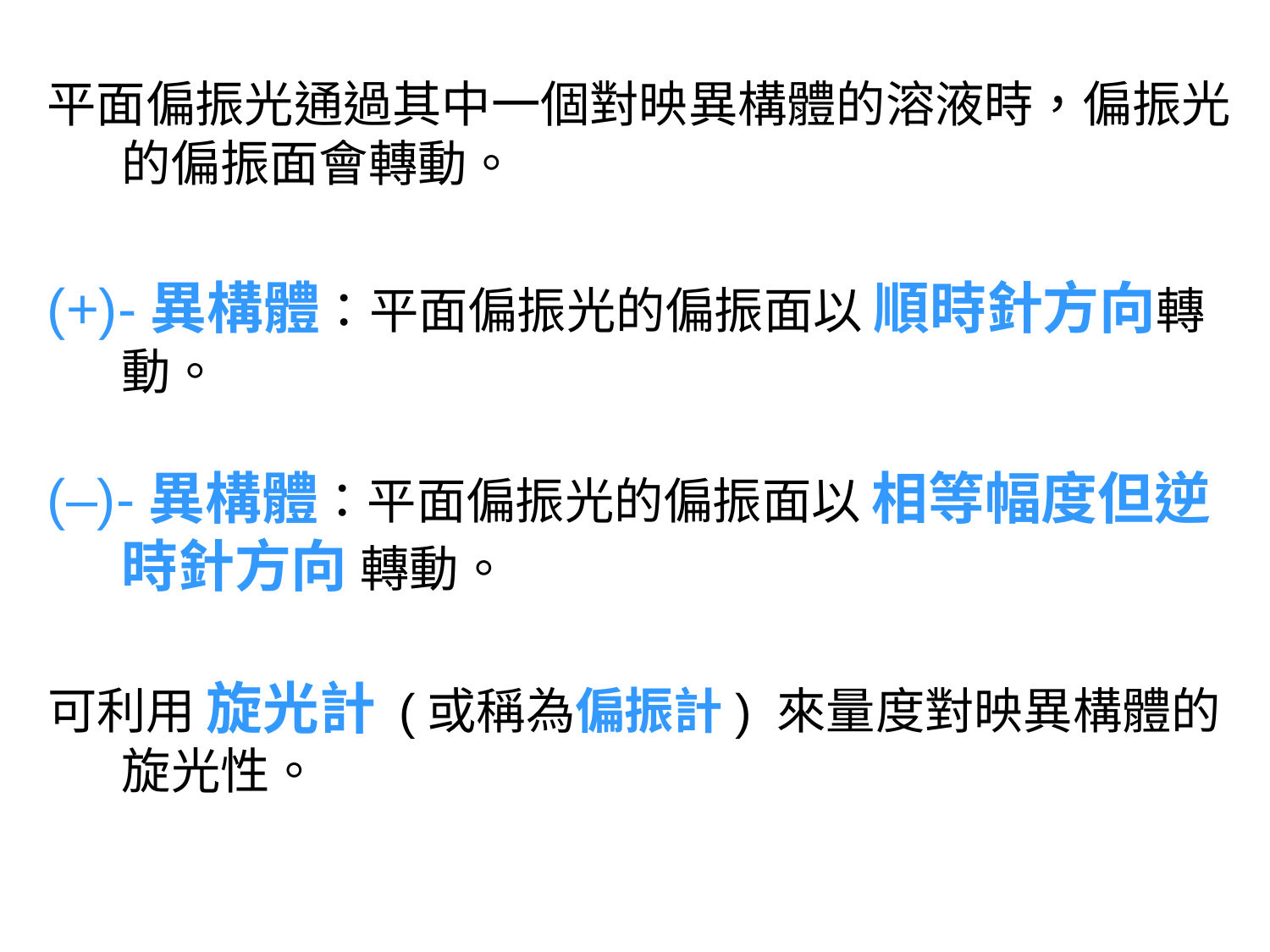

平面偏振光通過其中一個對映異構體的溶液時，偏振光的偏振面會轉動。
(+)-異構體：平面偏振光的偏振面以 順時針方向轉動。
(–)-異構體：平面偏振光的偏振面以 相等幅度但逆時針方向 轉動。
可利用 旋光計 (或稱為偏振計) 來量度對映異構體的旋光性。